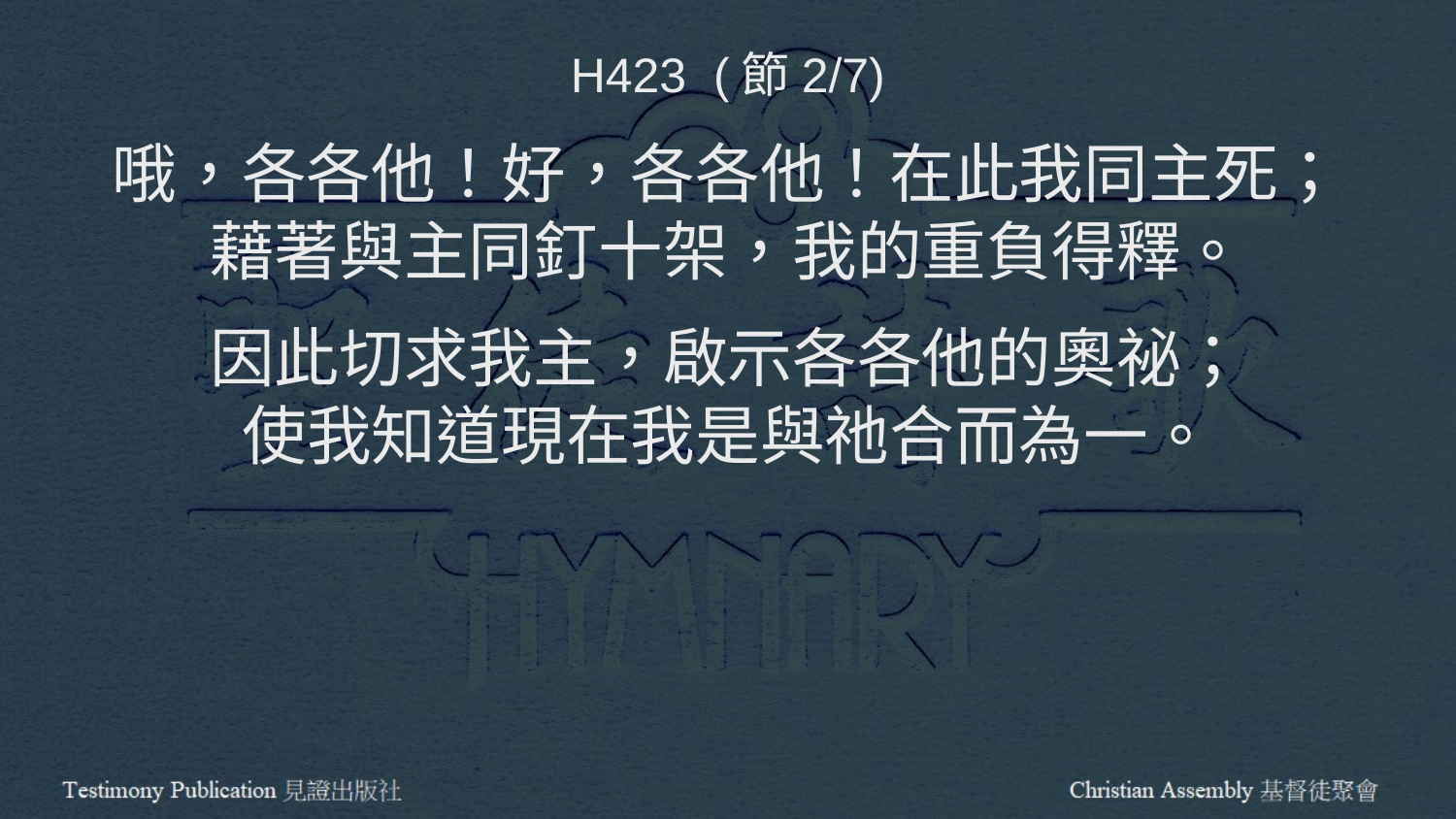

H423  (節2/7)

哦，各各他！好，各各他！在此我同主死；
藉著與主同釘十架，我的重負得釋。

因此切求我主，啟示各各他的奧祕；
使我知道現在我是與祂合而為一。